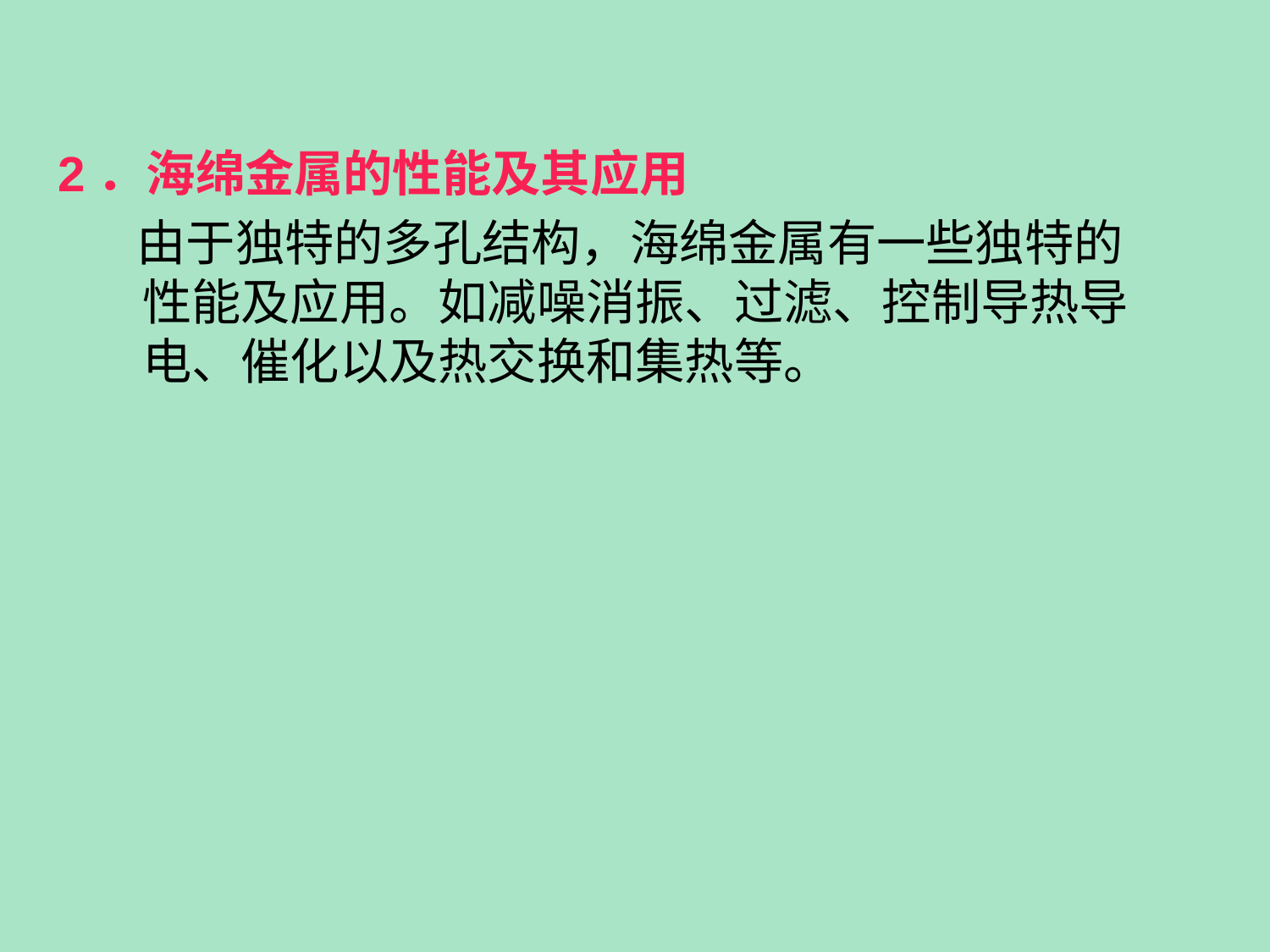

2．海绵金属的性能及其应用
      由于独特的多孔结构，海绵金属有一些独特的性能及应用。如减噪消振、过滤、控制导热导电、催化以及热交换和集热等。